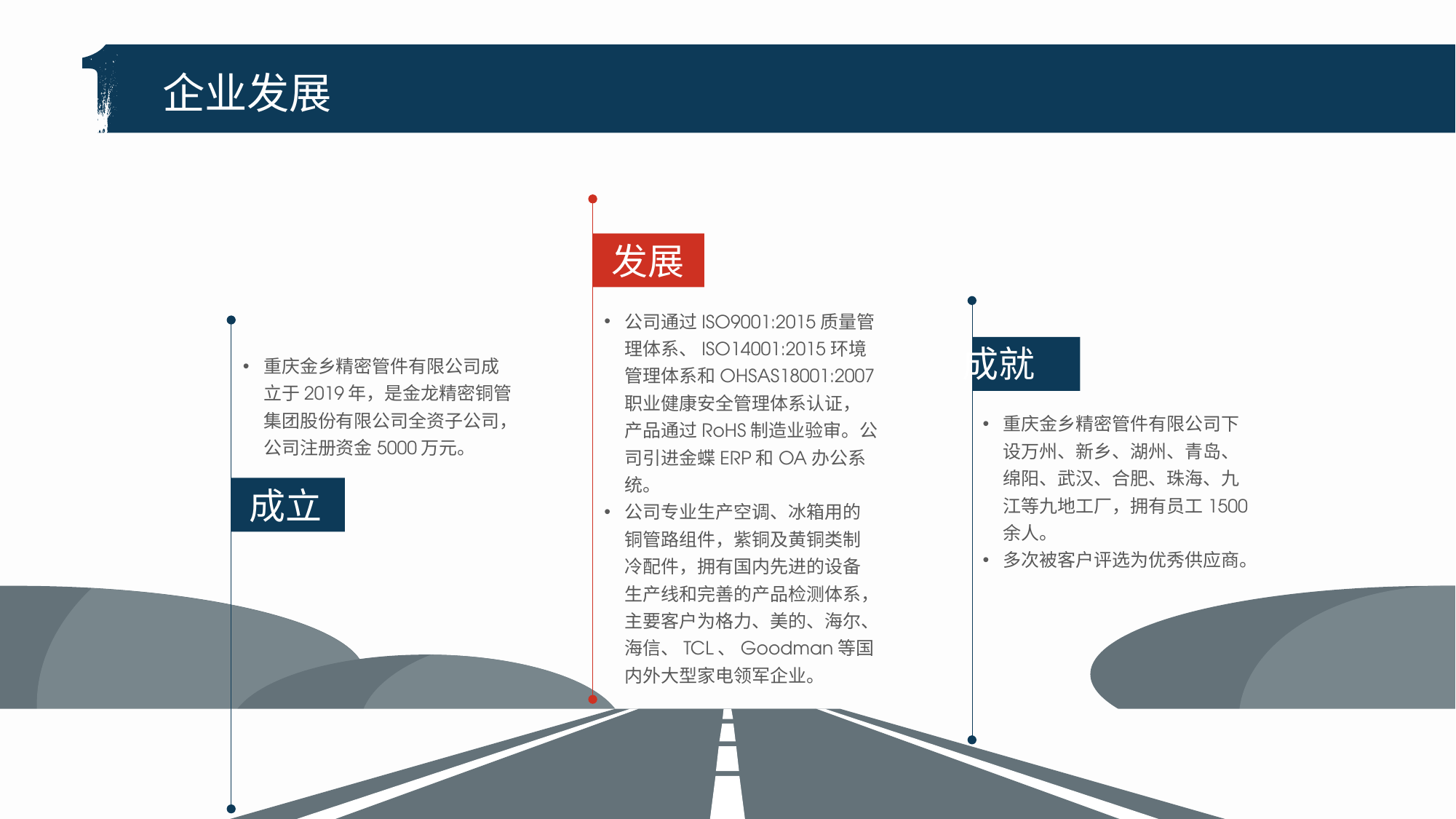

企业发展
发展

公司通过ISO9001:2015质量管理体系、ISO14001:2015环境管理体系和OHSAS18001:2007职业健康安全管理体系认证，产品通过RoHS制造业验审。公司引进金蝶ERP和OA办公系统。
公司专业生产空调、冰箱用的铜管路组件，紫铜及黄铜类制冷配件，拥有国内先进的设备生产线和完善的产品检测体系，主要客户为格力、美的、海尔、海信、TCL、Goodman等国内外大型家电领军企业。
成就

重庆金乡精密管件有限公司成立于2019年，是金龙精密铜管集团股份有限公司全资子公司，公司注册资金5000万元。
重庆金乡精密管件有限公司下设万州、新乡、湖州、青岛、绵阳、武汉、合肥、珠海、九江等九地工厂，拥有员工1500余人。
多次被客户评选为优秀供应商。

成立